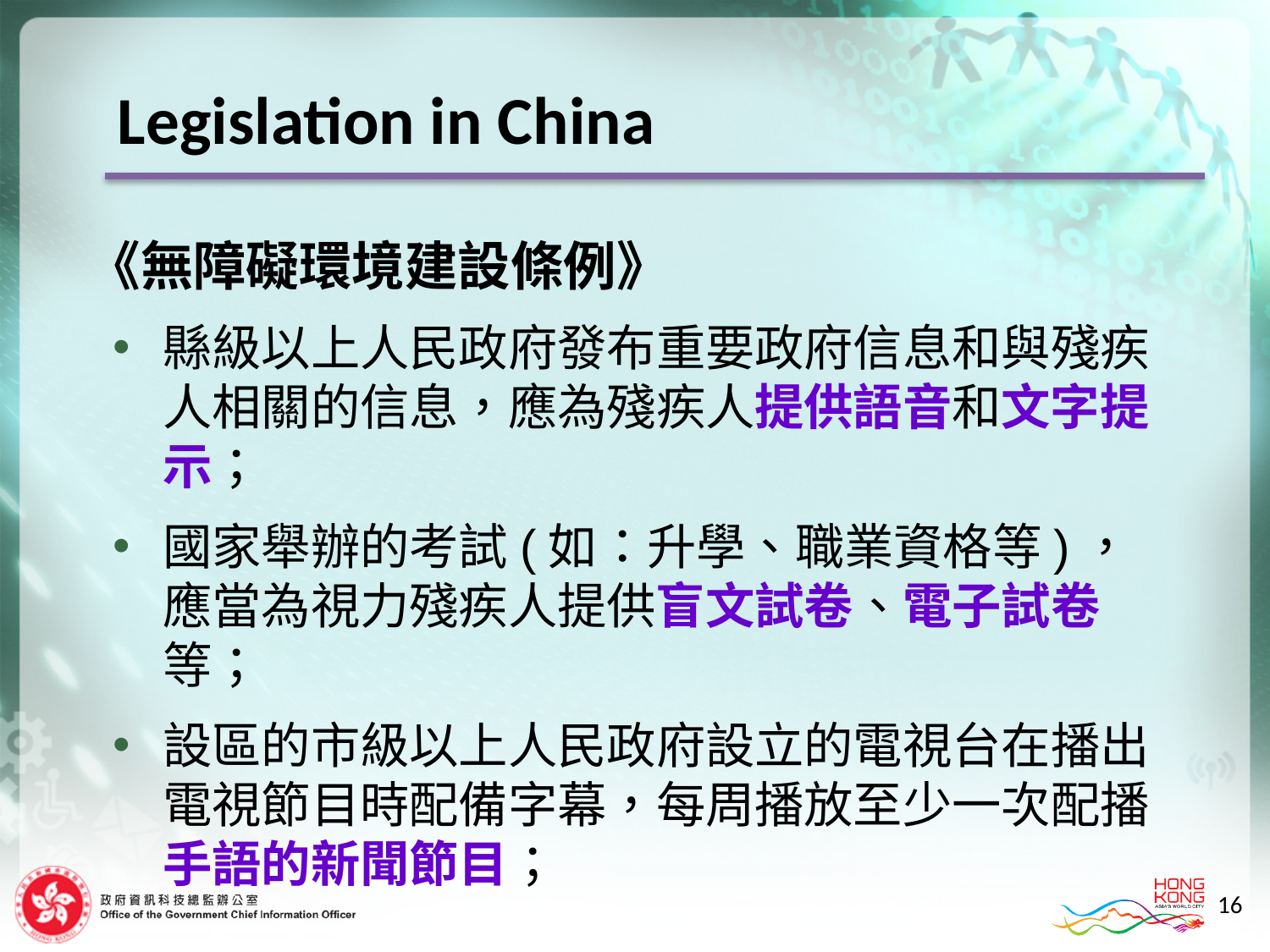

Legislation in China

《無障礙環境建設條例》
縣級以上人民政府發布重要政府信息和與殘疾人相關的信息，應為殘疾人提供語音和文字提示；
國家舉辦的考試(如：升學、職業資格等)，應當為視力殘疾人提供盲文試卷、電子試卷等；
設區的市級以上人民政府設立的電視台在播出電視節目時配備字幕，每周播放至少一次配播手語的新聞節目；

16